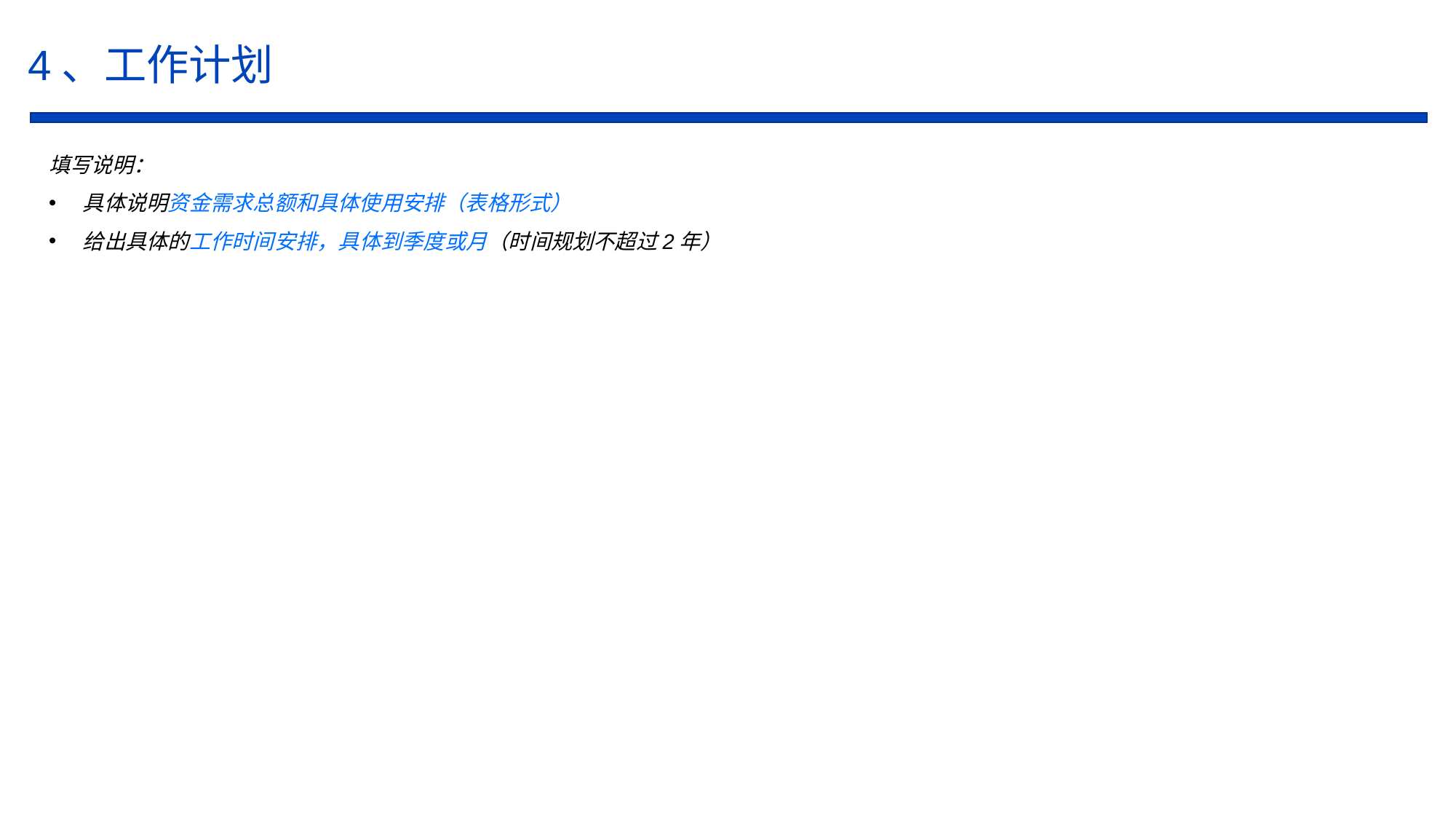

# 4、工作计划

填写说明：
具体说明资金需求总额和具体使用安排（表格形式）
给出具体的工作时间安排，具体到季度或月（时间规划不超过2年）